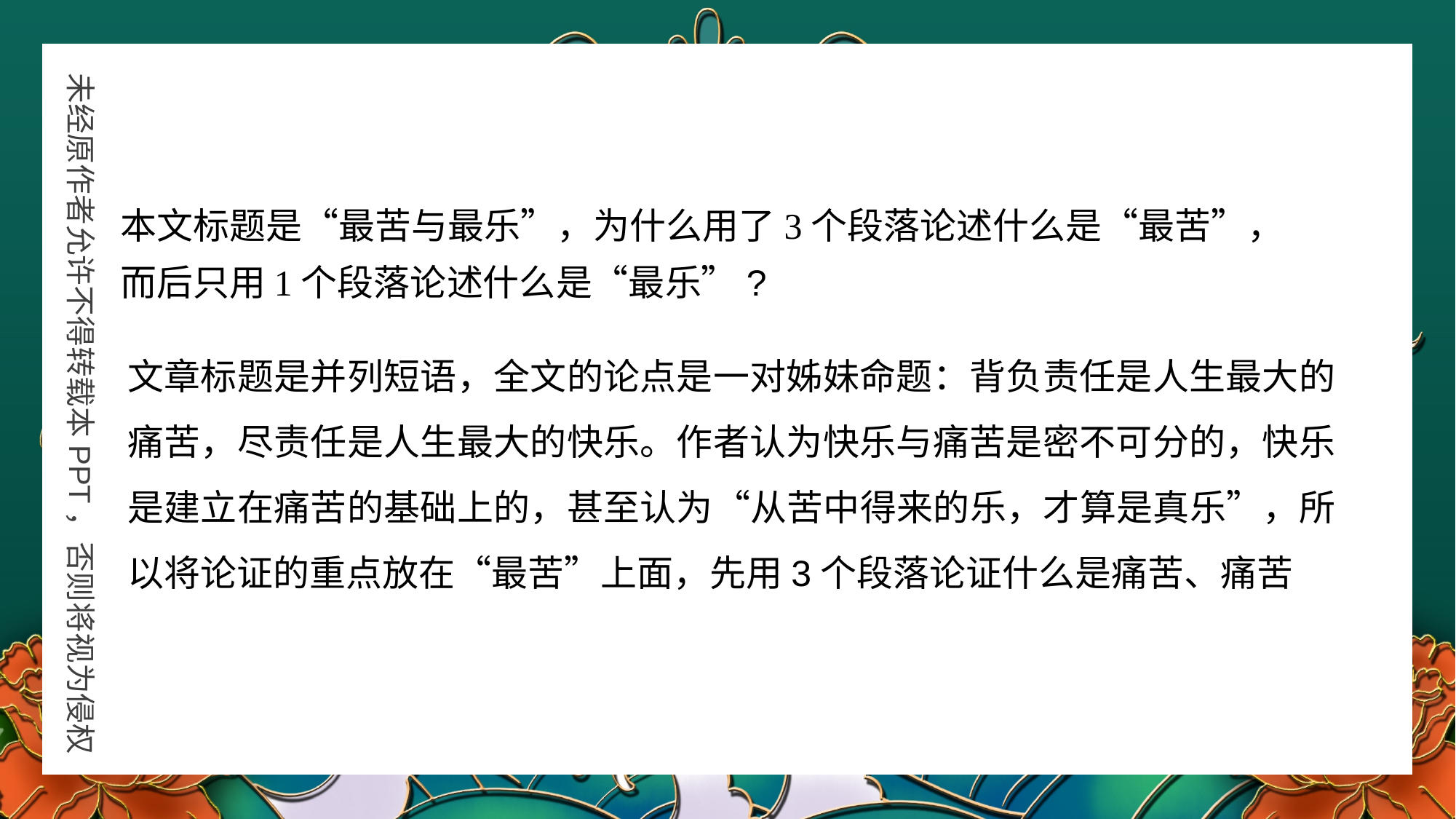

本文标题是“最苦与最乐”，为什么用了3个段落论述什么是“最苦”，而后只用1个段落论述什么是“最乐”?
文章标题是并列短语，全文的论点是一对姊妹命题：背负责任是人生最大的痛苦，尽责任是人生最大的快乐。作者认为快乐与痛苦是密不可分的，快乐是建立在痛苦的基础上的，甚至认为“从苦中得来的乐，才算是真乐”，所以将论证的重点放在“最苦”上面，先用3个段落论证什么是痛苦、痛苦